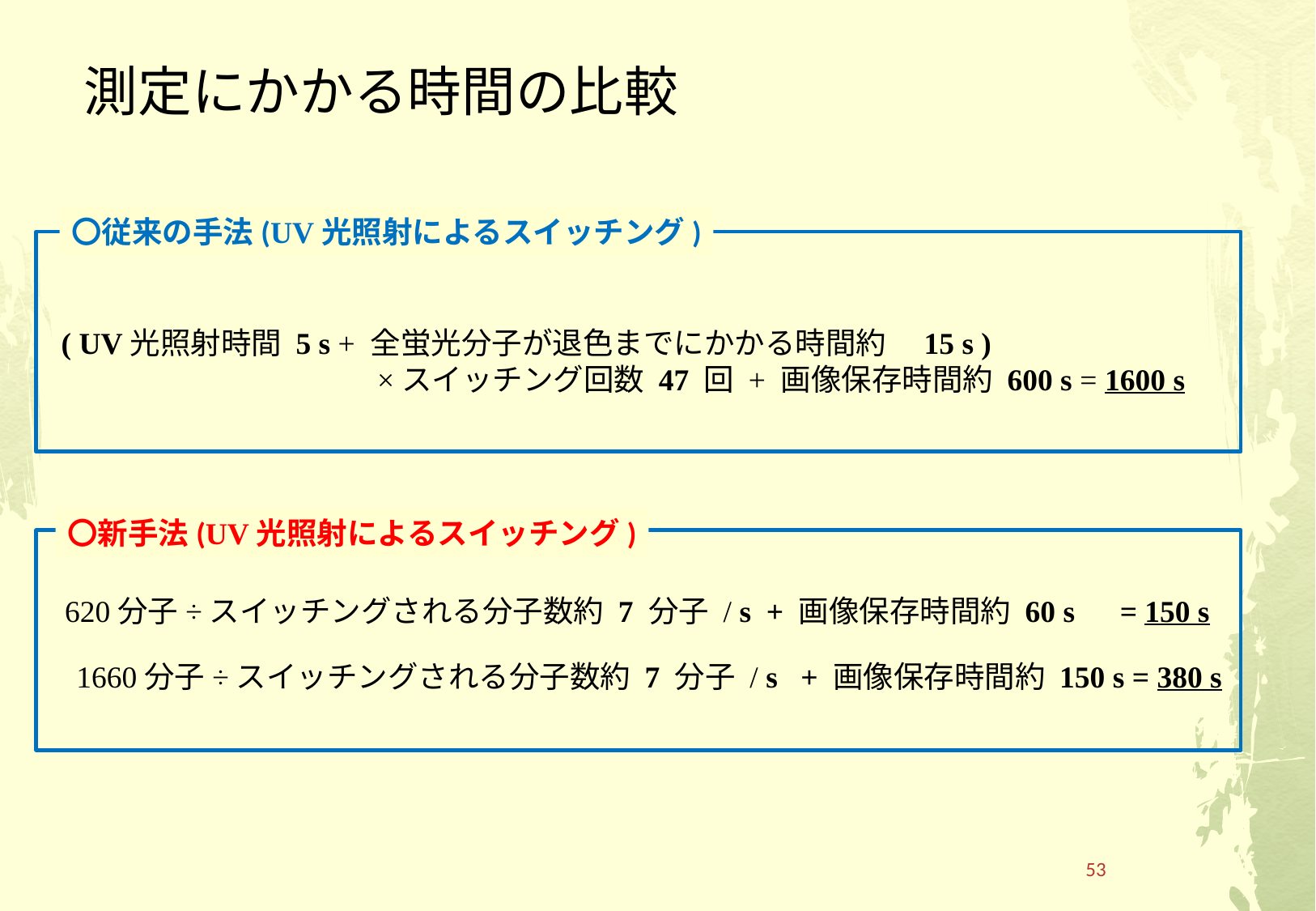

# 測定にかかる時間の比較
〇従来の手法(UV光照射によるスイッチング)

( UV光照射時間 5 s + 全蛍光分子が退色までにかかる時間約　15 s )
　　　　　　　              ×スイッチング回数 47 回 + 画像保存時間約 600 s = 1600 s
〇新手法(UV光照射によるスイッチング)

620分子÷スイッチングされる分子数約 7 分子 / s  + 画像保存時間約 60 s　= 150 s
1660分子÷スイッチングされる分子数約 7 分子 / s   + 画像保存時間約 150 s = 380 s
53